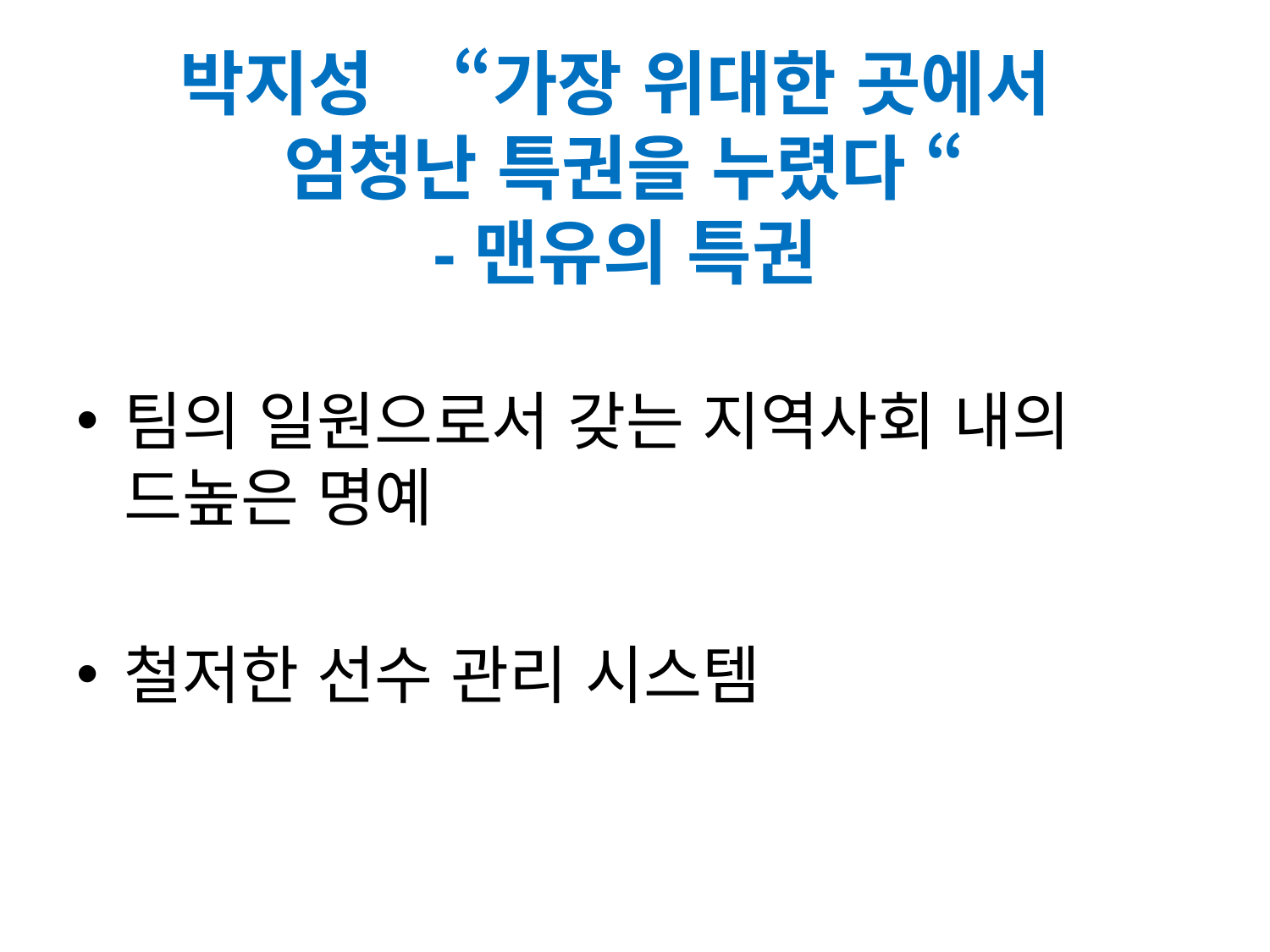

# 박지성    “가장 위대한 곳에서 엄청난 특권을 누렸다 “ -맨유의 특권

팀의 일원으로서 갖는 지역사회 내의 드높은 명예

철저한 선수 관리 시스템